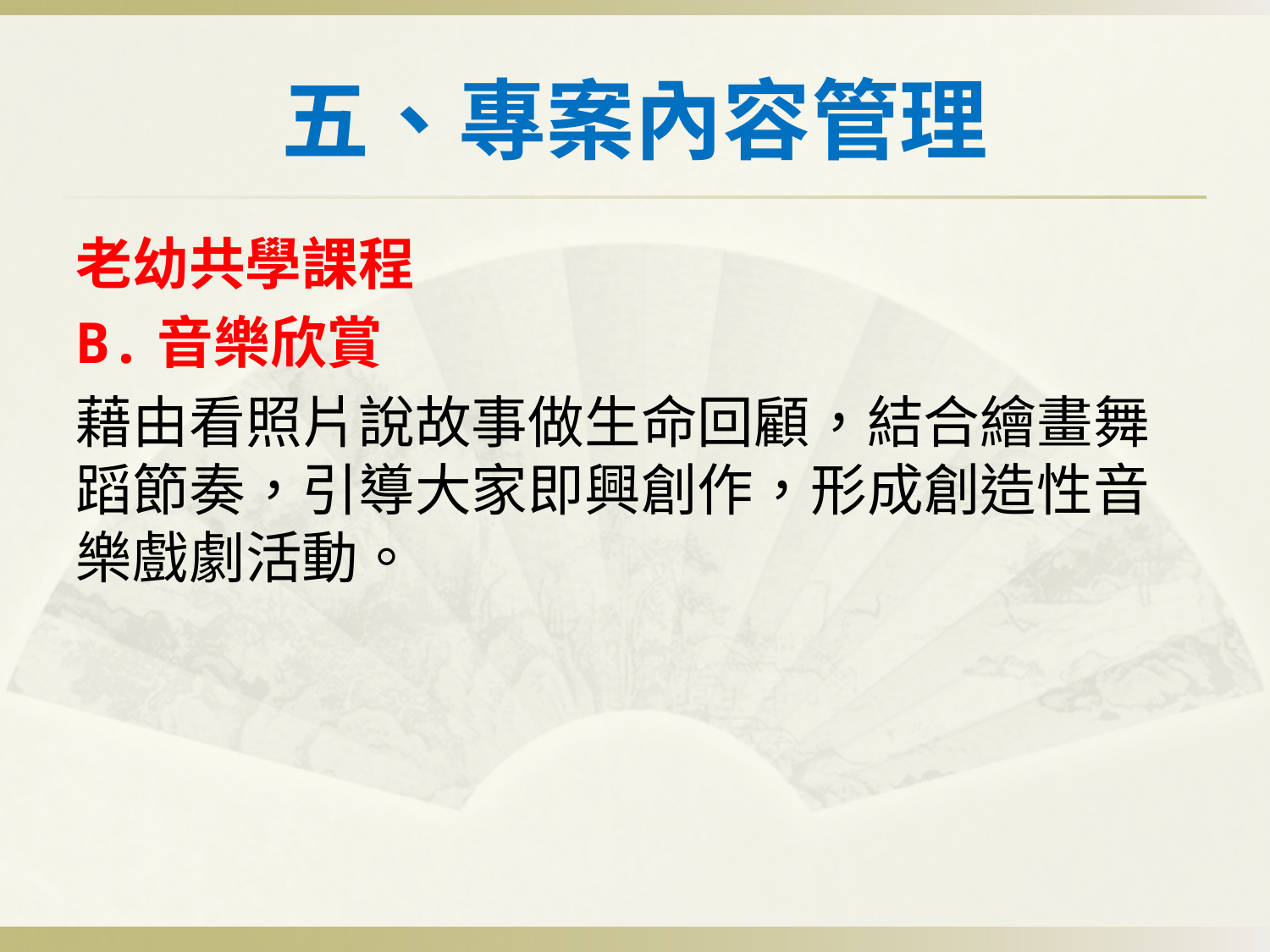

# 五、專案內容管理
老幼共學課程
B.音樂欣賞
藉由看照片說故事做生命回顧，結合繪畫舞蹈節奏，引導大家即興創作，形成創造性音樂戲劇活動。